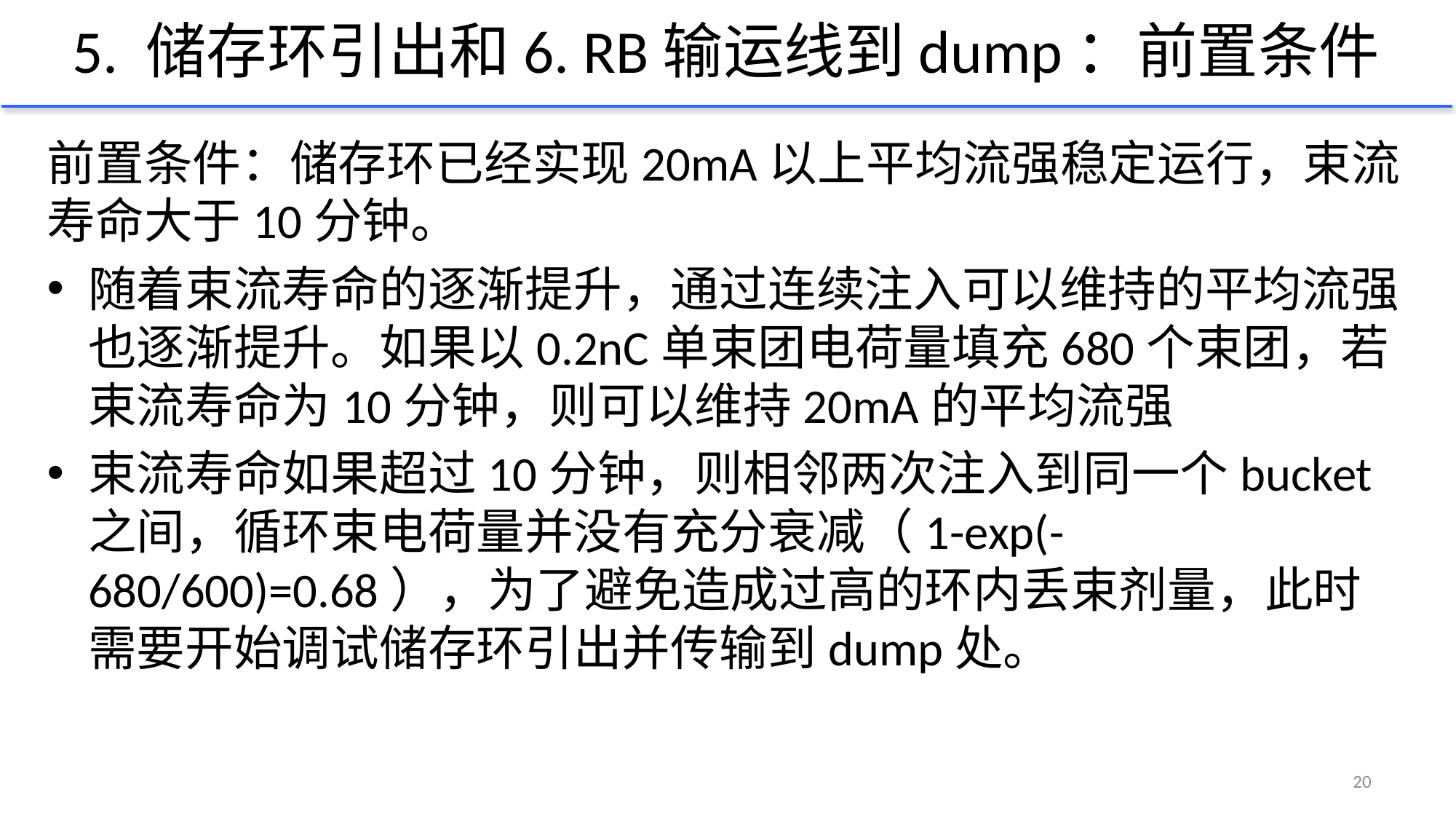

# 5. 储存环引出和6. RB输运线到dump：前置条件
前置条件：储存环已经实现20mA以上平均流强稳定运行，束流寿命大于10分钟。
随着束流寿命的逐渐提升，通过连续注入可以维持的平均流强也逐渐提升。如果以0.2nC单束团电荷量填充680个束团，若束流寿命为10分钟，则可以维持20mA的平均流强
束流寿命如果超过10分钟，则相邻两次注入到同一个bucket之间，循环束电荷量并没有充分衰减（1-exp(-680/600)=0.68），为了避免造成过高的环内丢束剂量，此时需要开始调试储存环引出并传输到dump处。
20